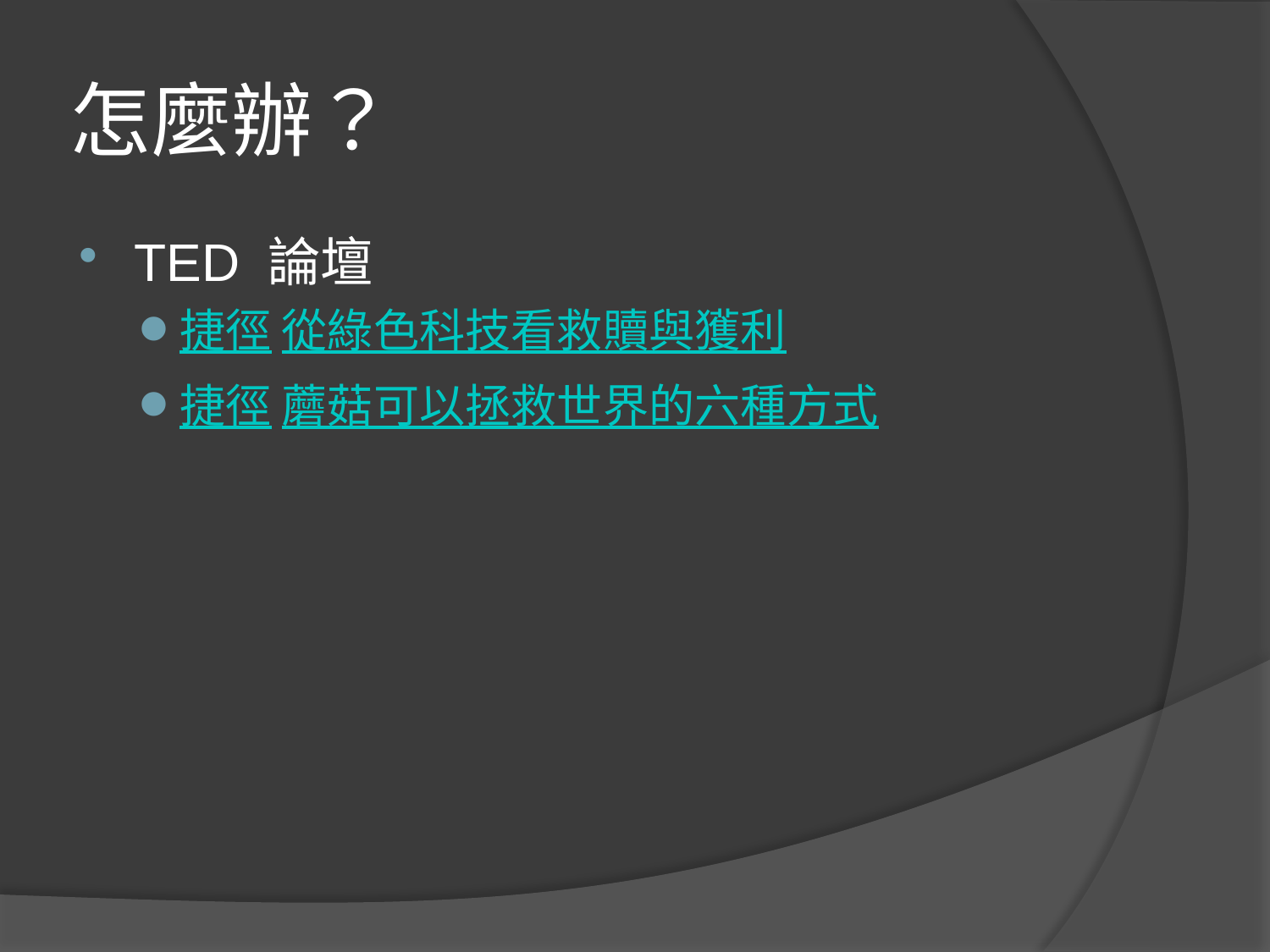

# 怎麼辦？
TED 論壇
捷徑 從綠色科技看救贖與獲利
捷徑 蘑菇可以拯救世界的六種方式